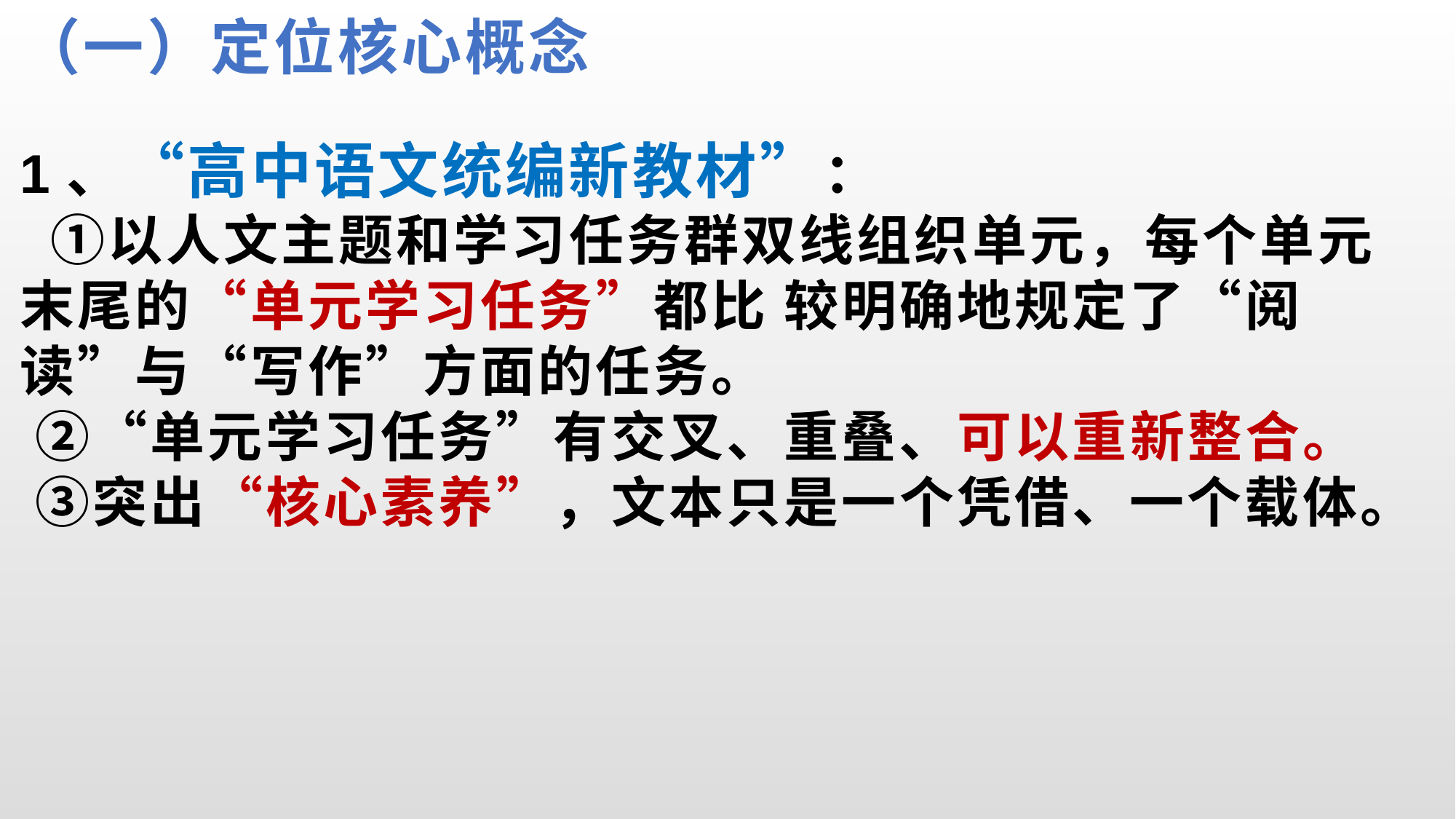

# （一）定位核心概念 1、“高中语文统编新教材”： ①以人文主题和学习任务群双线组织单元，每个单元末尾的“单元学习任务”都比 较明确地规定了“阅读”与“写作”方面的任务。 ②“单元学习任务”有交叉、重叠、可以重新整合。 ③突出“核心素养”，文本只是一个凭借、一个载体。